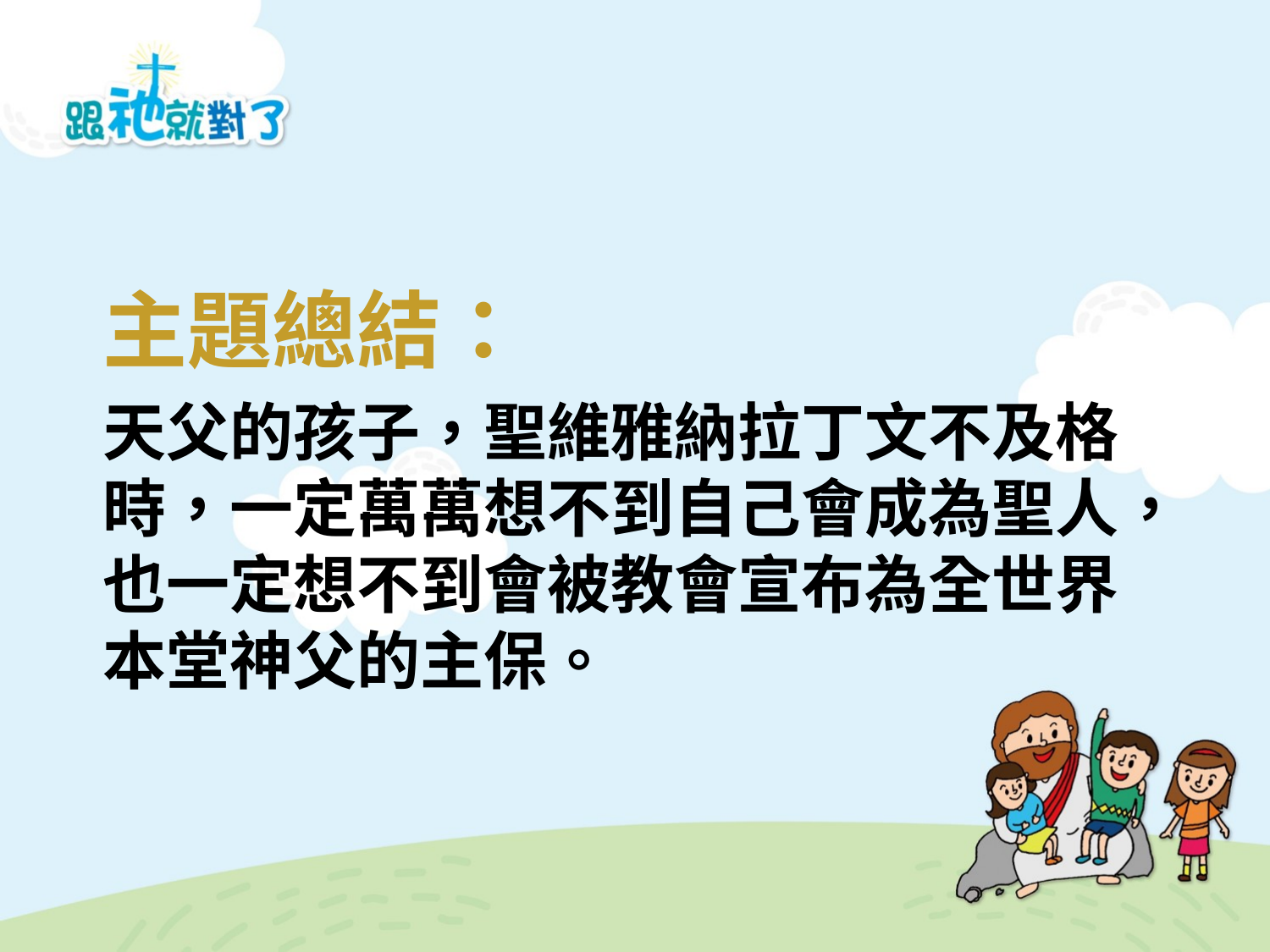

主題總結：
天父的孩子，聖維雅納拉丁文不及格時，一定萬萬想不到自己會成為聖人，也一定想不到會被教會宣布為全世界本堂神父的主保。